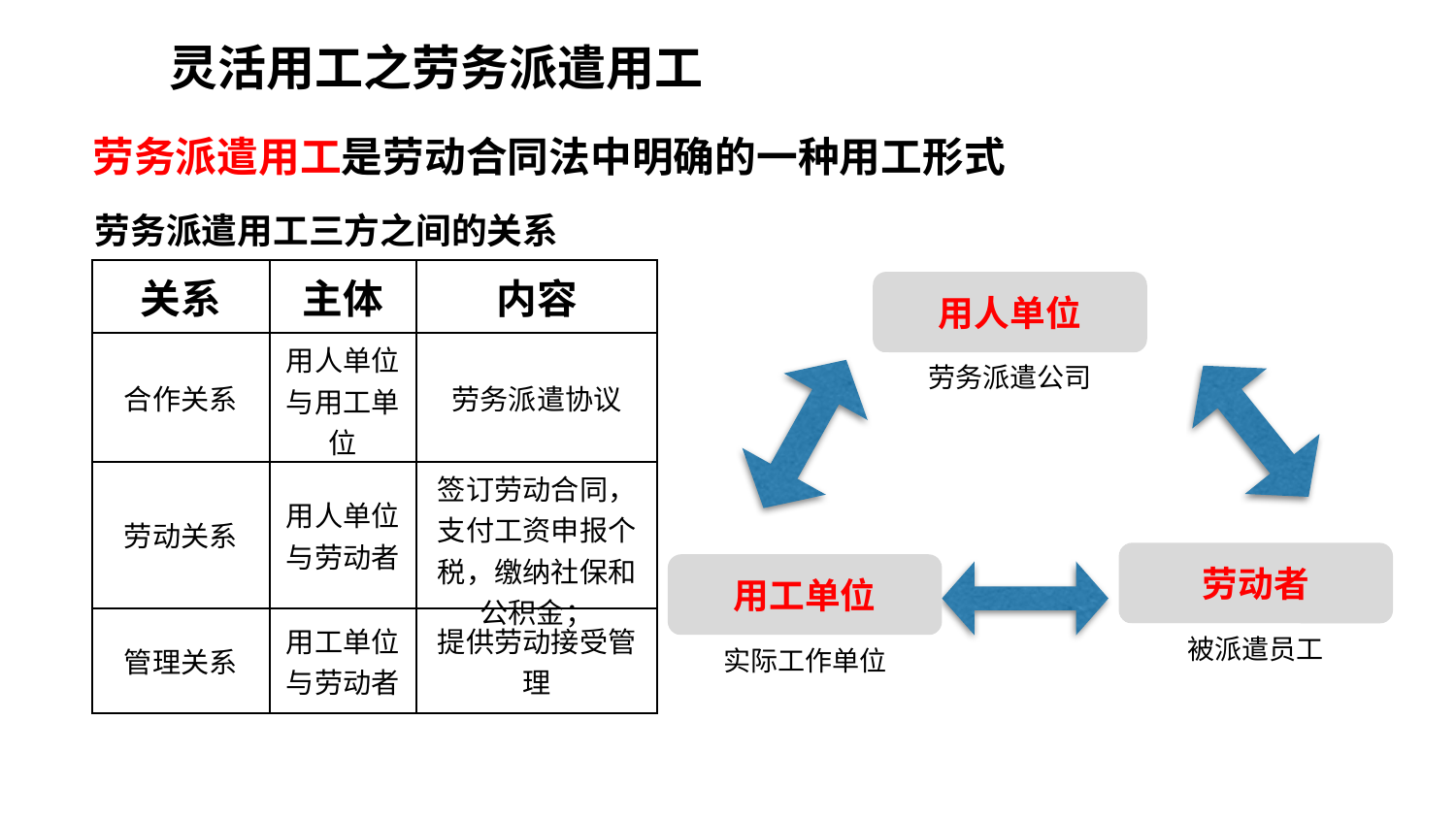

# 灵活用工之劳务派遣用工
劳务派遣用工是劳动合同法中明确的一种用工形式
劳务派遣用工三方之间的关系
| 关系 | 主体 | 内容 |
| --- | --- | --- |
| 合作关系 | 用人单位与用工单位 | 劳务派遣协议 |
| 劳动关系 | 用人单位与劳动者 | 签订劳动合同，支付工资申报个税，缴纳社保和公积金； |
| 管理关系 | 用工单位与劳动者 | 提供劳动接受管理 |
用人单位
劳务派遣公司

劳动者
被派遣员工
用工单位
实际工作单位